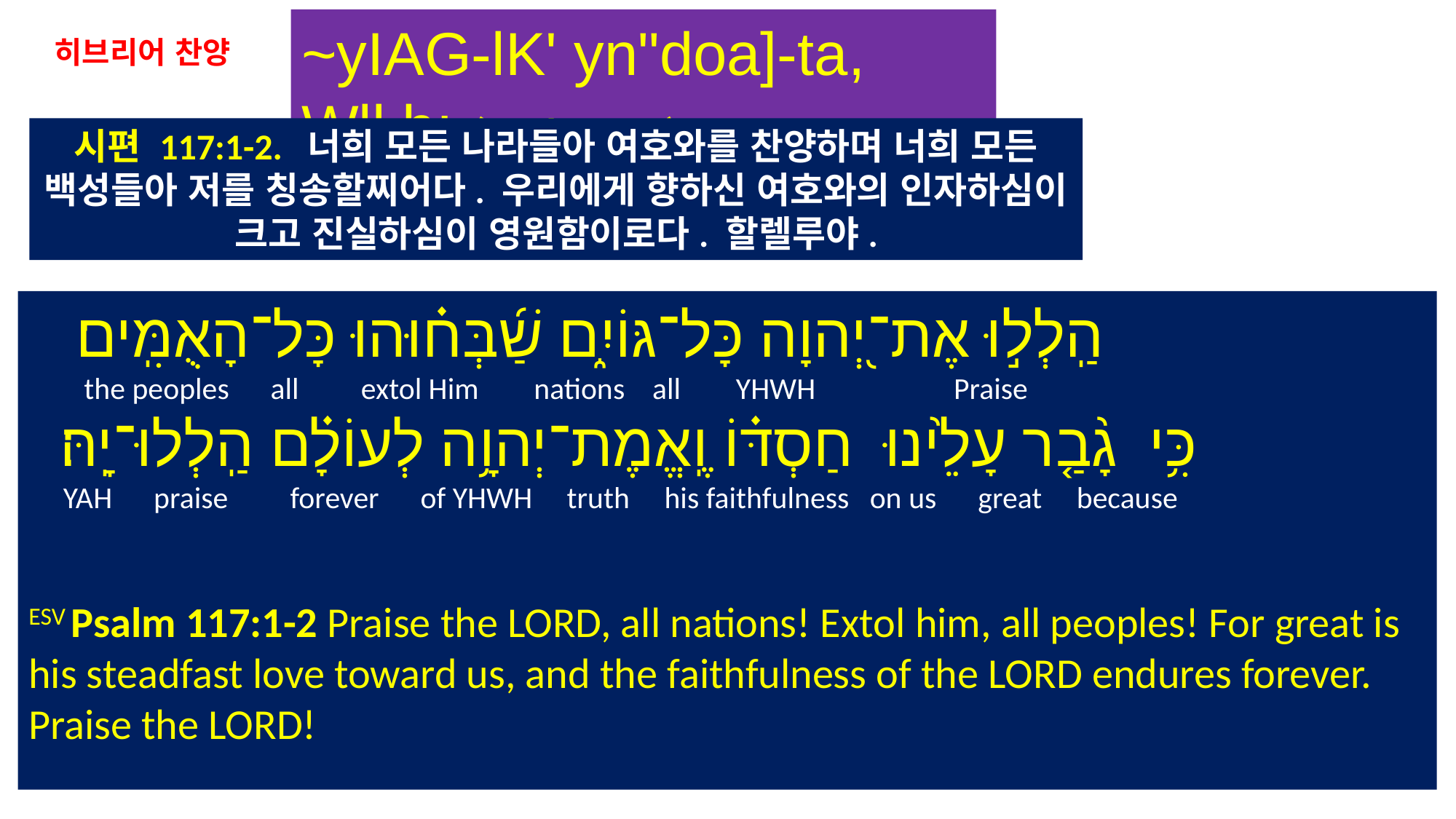

~yIAG-lK' yn"doa]-ta, Wll.h;  (Psalm 117)
히브리어 찬양
시편 117:1-2.  너희 모든 나라들아 여호와를 찬양하며 너희 모든 백성들아 저를 칭송할찌어다. 우리에게 향하신 여호와의 인자하심이 크고 진실하심이 영원함이로다. 할렐루야.
   ‎הַֽלְל֣וּ אֶת־יְ֭הוָה כָּל־גּוֹיִ֑ם שַׁ֜בְּח֗וּהוּ כָּל־הָאֻמִּֽים׃
        the peoples      all         extol Him        nations    all        YHWH                    Praise
   ‎ ‎כִּ֥י  גָ֨בַ֤ר עָלֵ֙ינוּ  חַסְדּ֗וֹ וֶֽאֱמֶת־יְהוָ֥ה לְעוֹלָ֗ם הַֽלְלוּ־יָֽהּ׃
     YAH      praise         forever      of YHWH     truth     his faithfulness   on us      great     because

ESV Psalm 117:1-2 Praise the LORD, all nations! Extol him, all peoples! For great is his steadfast love toward us, and the faithfulness of the LORD endures forever. Praise the LORD!